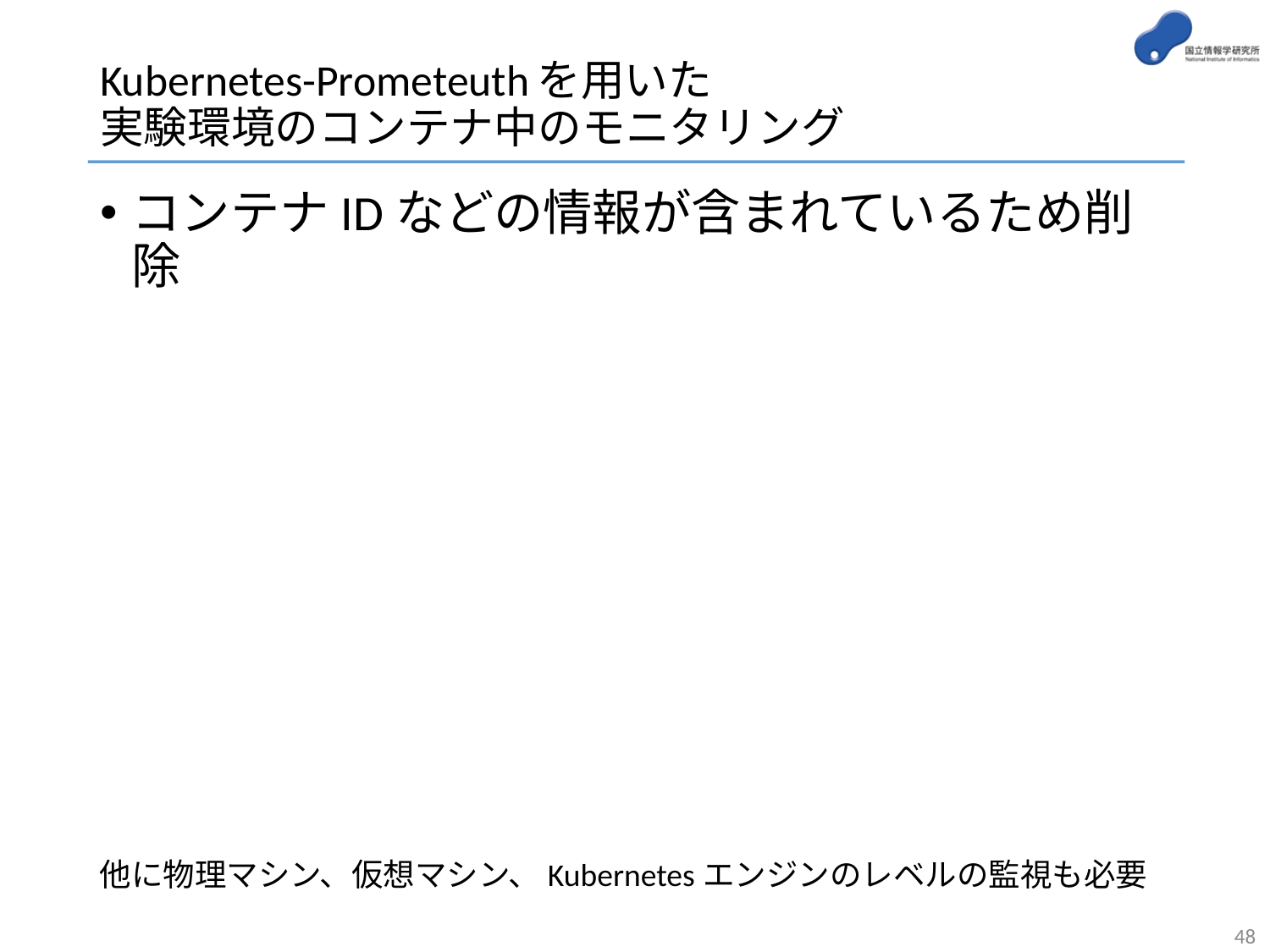

# Kubernetes-Prometeuthを用いた 実験環境のコンテナ中のモニタリング
コンテナIDなどの情報が含まれているため削除
他に物理マシン、仮想マシン、Kubernetesエンジンのレベルの監視も必要
48